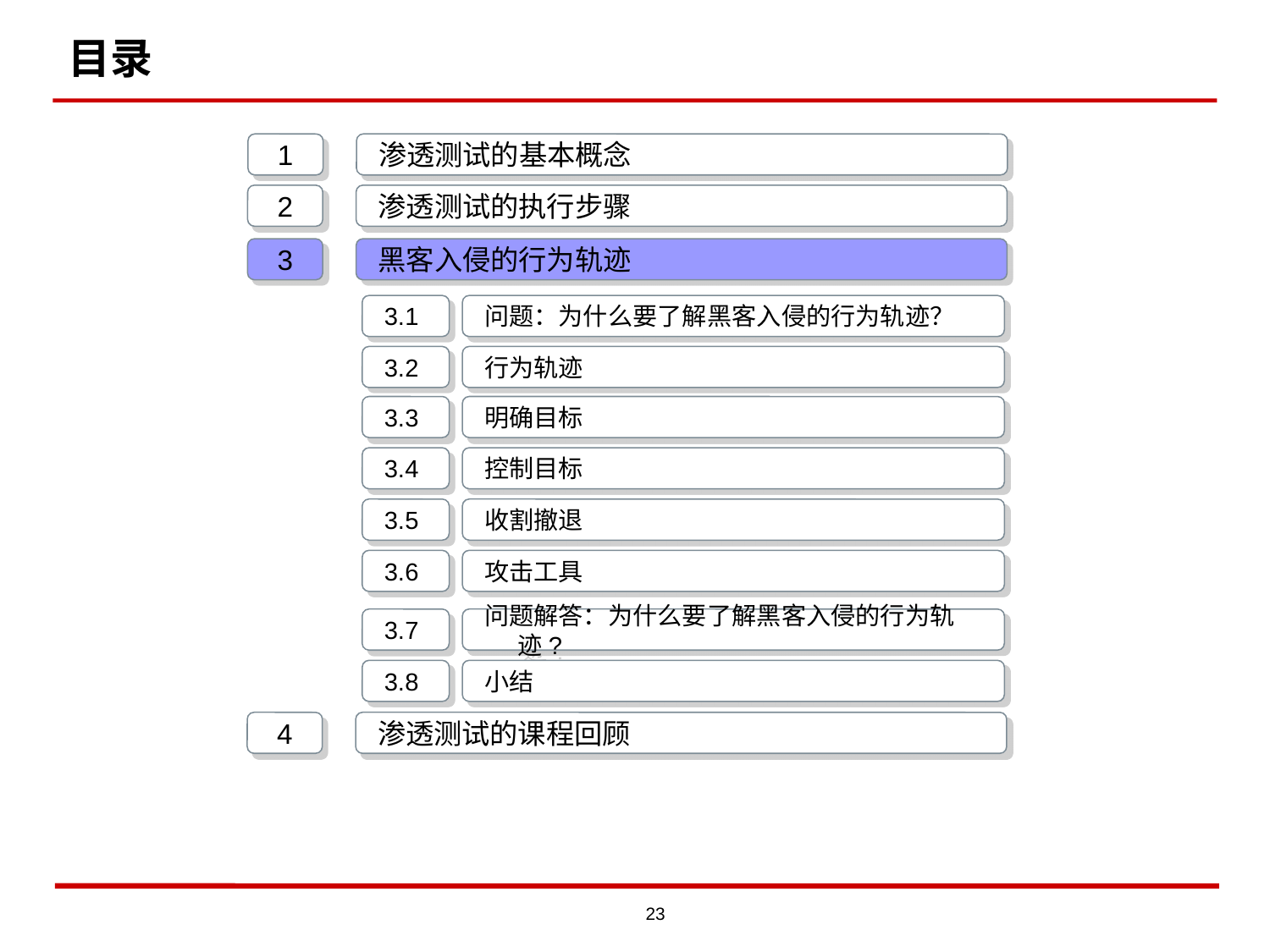

# 目录
1
渗透测试的基本概念
2
渗透测试的执行步骤
3
黑客入侵的行为轨迹
3.1
问题：为什么要了解黑客入侵的行为轨迹？
3.2
行为轨迹
3.3
明确目标
3.4
控制目标
3.5
收割撤退
3.6
攻击工具
3.7
问题解答：为什么要了解黑客入侵的行为轨迹?
3.8
小结
4
渗透测试的课程回顾